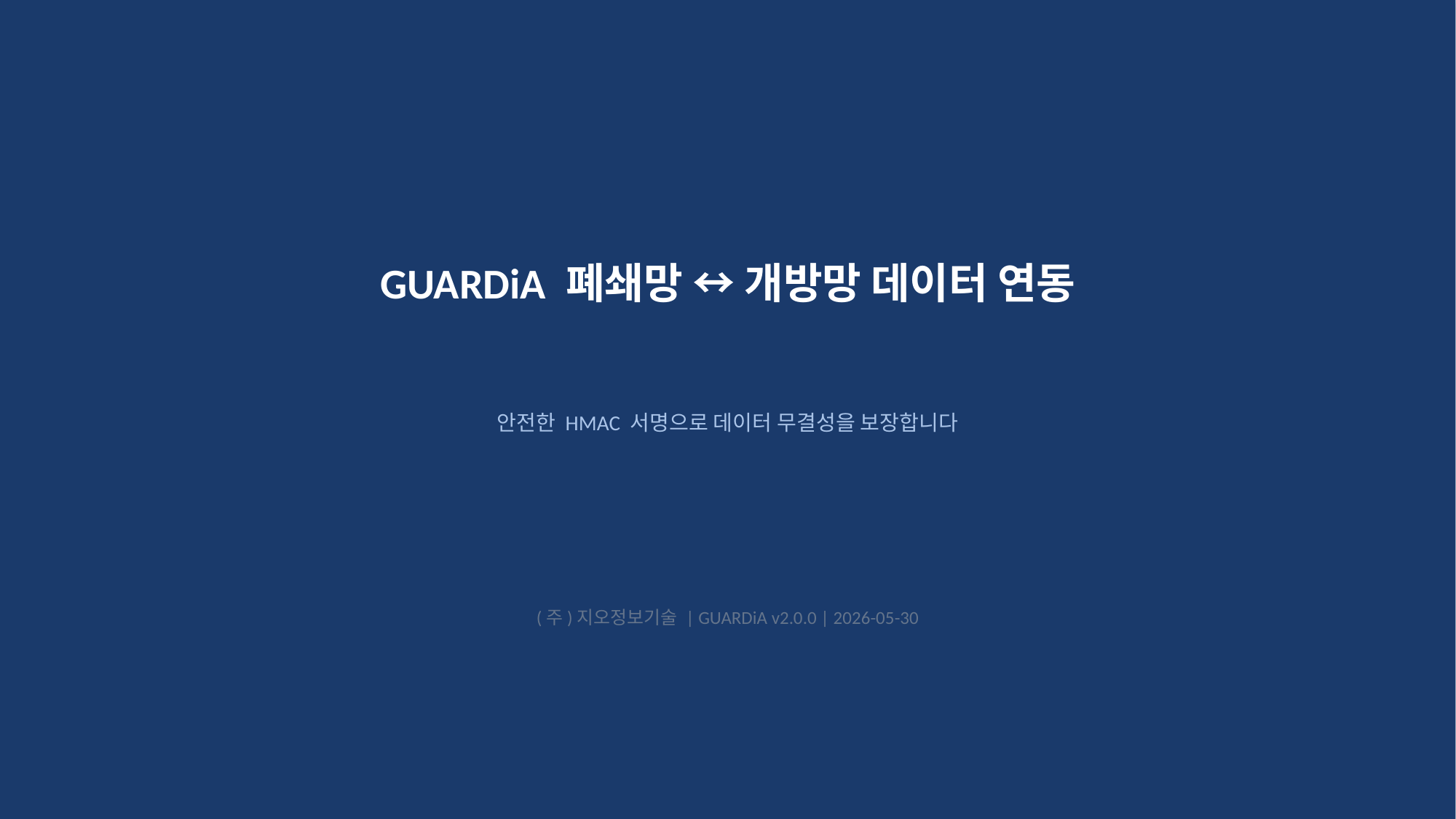

GUARDiA 폐쇄망 ↔ 개방망 데이터 연동
안전한 HMAC 서명으로 데이터 무결성을 보장합니다
(주)지오정보기술 | GUARDiA v2.0.0 | 2026-05-30